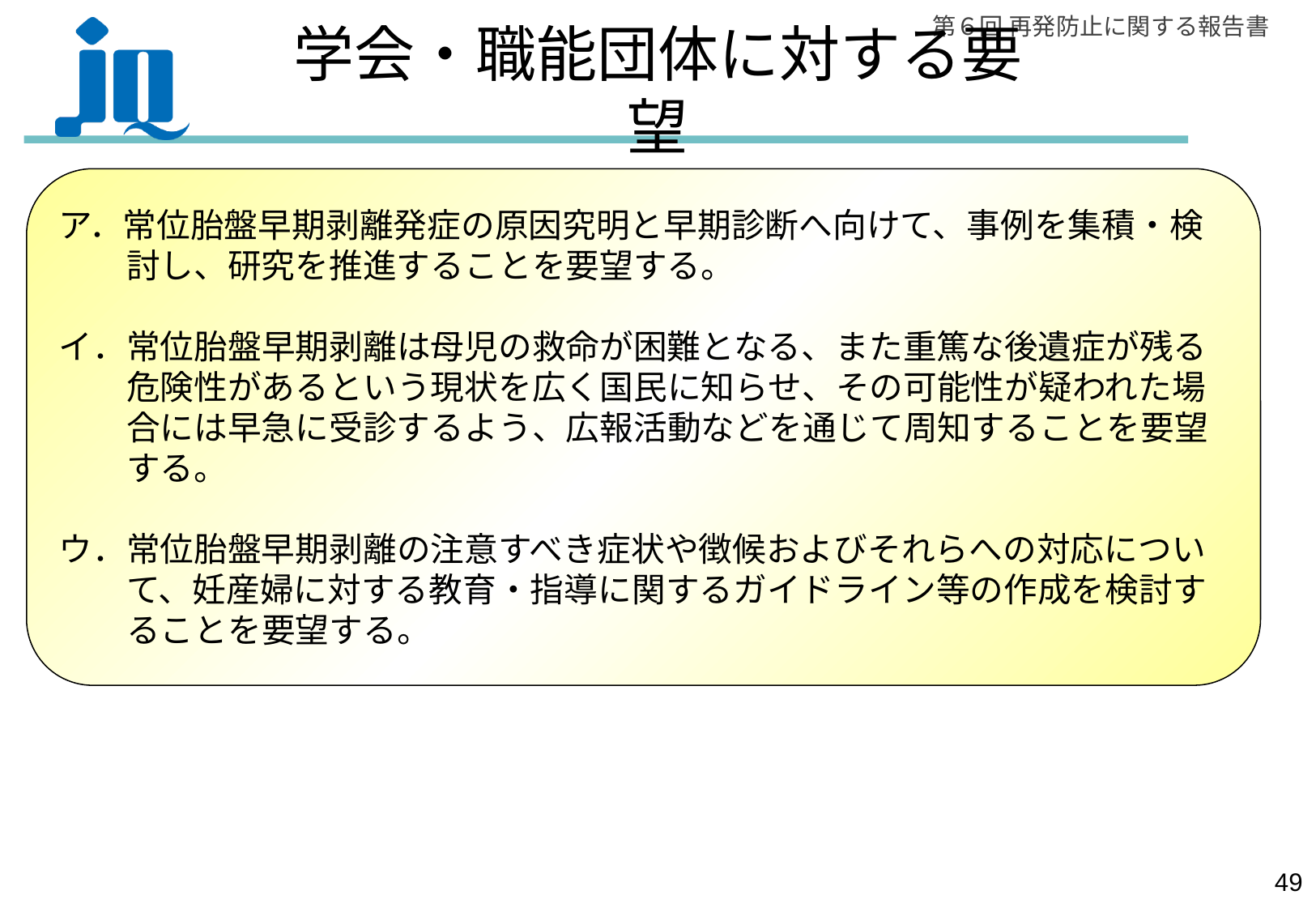

# 学会・職能団体に対する要望
ア．常位胎盤早期剥離発症の原因究明と早期診断へ向けて、事例を集積・検
　　討し、研究を推進することを要望する。

イ．常位胎盤早期剥離は母児の救命が困難となる、また重篤な後遺症が残る
　　危険性があるという現状を広く国民に知らせ、その可能性が疑われた場
　　合には早急に受診するよう、広報活動などを通じて周知することを要望
　　する。

ウ．常位胎盤早期剥離の注意すべき症状や徴候およびそれらへの対応につい
　　て、妊産婦に対する教育・指導に関するガイドライン等の作成を検討す
　　ることを要望する。
49